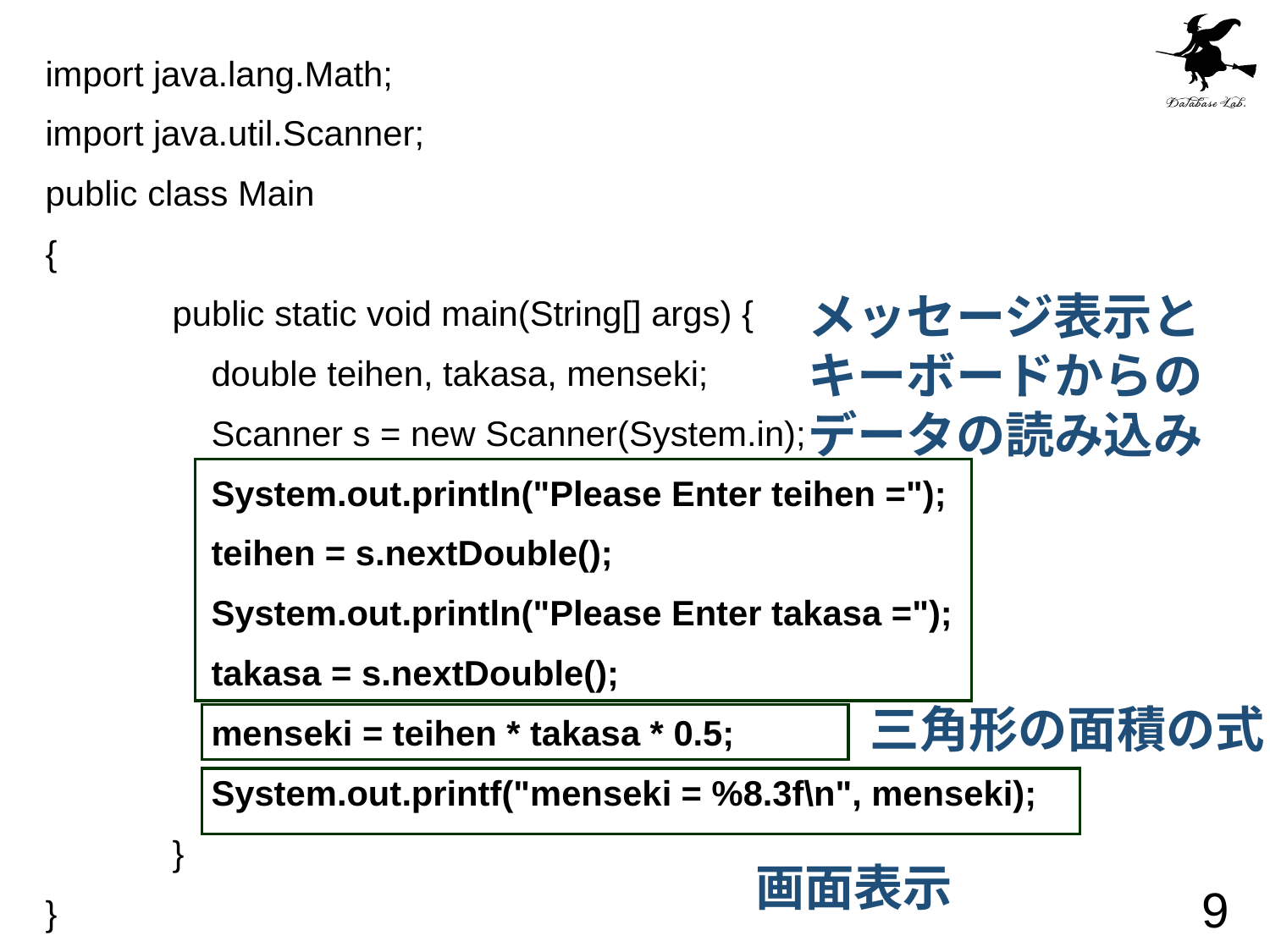

import java.lang.Math;
import java.util.Scanner;
public class Main
{
	public static void main(String[] args) {
	    double teihen, takasa, menseki;
	    Scanner s = new Scanner(System.in);
	    System.out.println("Please Enter teihen =");
	    teihen = s.nextDouble();
	    System.out.println("Please Enter takasa =");
	    takasa = s.nextDouble();
	    menseki = teihen * takasa * 0.5;
	    System.out.printf("menseki = %8.3f\n", menseki);
	}
}

メッセージ表示と
キーボードからの
データの読み込み

三角形の面積の式

画面表示
9